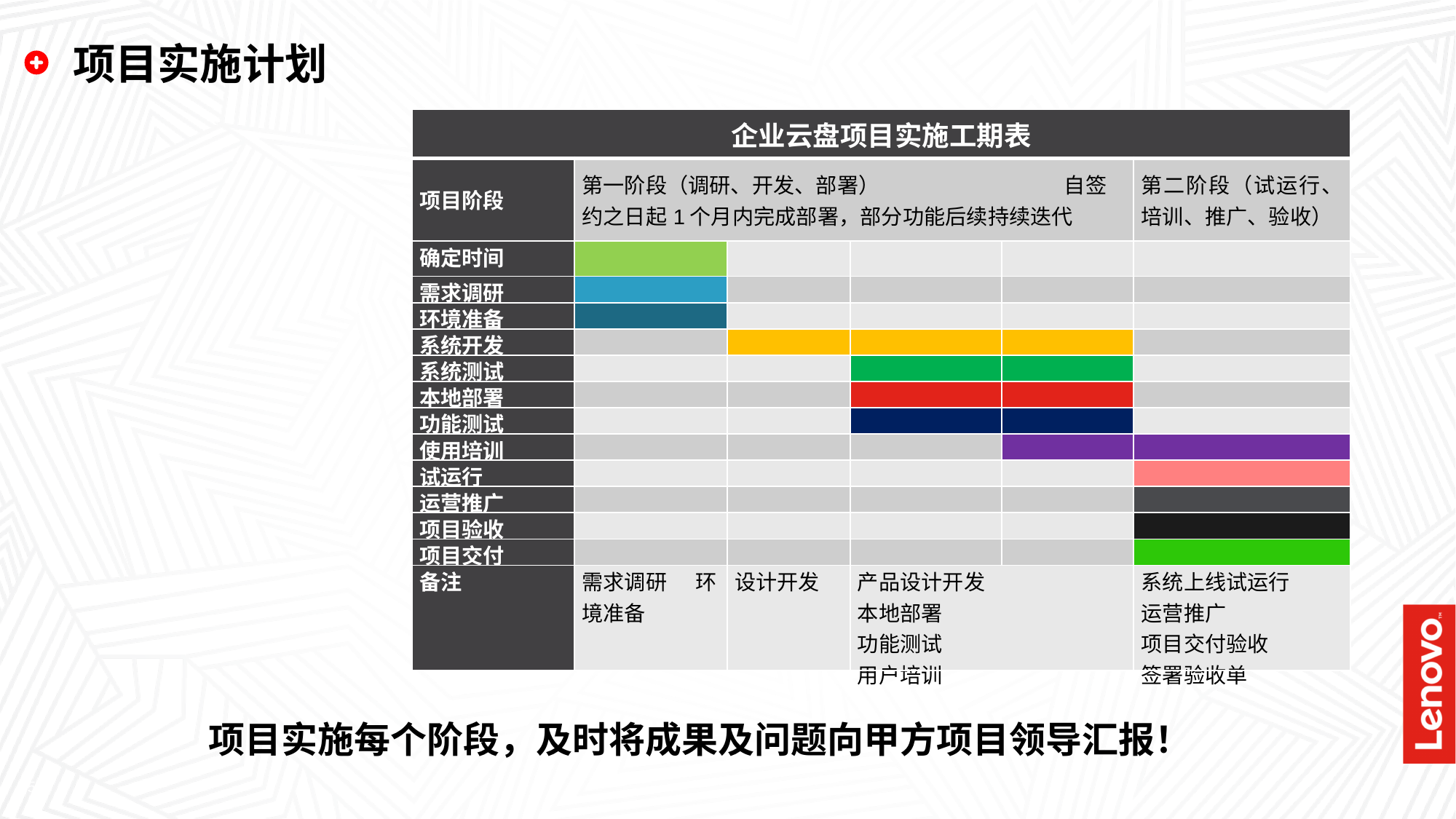

# 项目实施计划
| 企业云盘项目实施工期表 |  |  |  |  |  |
| --- | --- | --- | --- | --- | --- |
| 项目阶段 | 第一阶段（调研、开发、部署） 自签约之日起1个月内完成部署，部分功能后续持续迭代 |  |  |  | 第二阶段（试运行、培训、推广、验收） |
| 确定时间 |  |  |  |  |  |
| 需求调研 |  |  |  |  |  |
| 环境准备 |  |  |  |  |  |
| 系统开发 |  |  |  |  |  |
| 系统测试 |  |  |  |  |  |
| 本地部署 |  |  |  |  |  |
| 功能测试 |  |  |  |  |  |
| 使用培训 |  |  |  |  |  |
| 试运行 |  |  |  |  |  |
| 运营推广 |  |  |  |  |  |
| 项目验收 |  |  |  |  |  |
| 项目交付 |  |  |  |  |  |
| 备注 | 需求调研 环境准备 | 设计开发 | 产品设计开发 本地部署 功能测试 用户培训 |  | 系统上线试运行 运营推广 项目交付验收 签署验收单 |
项目实施每个阶段，及时将成果及问题向甲方项目领导汇报！